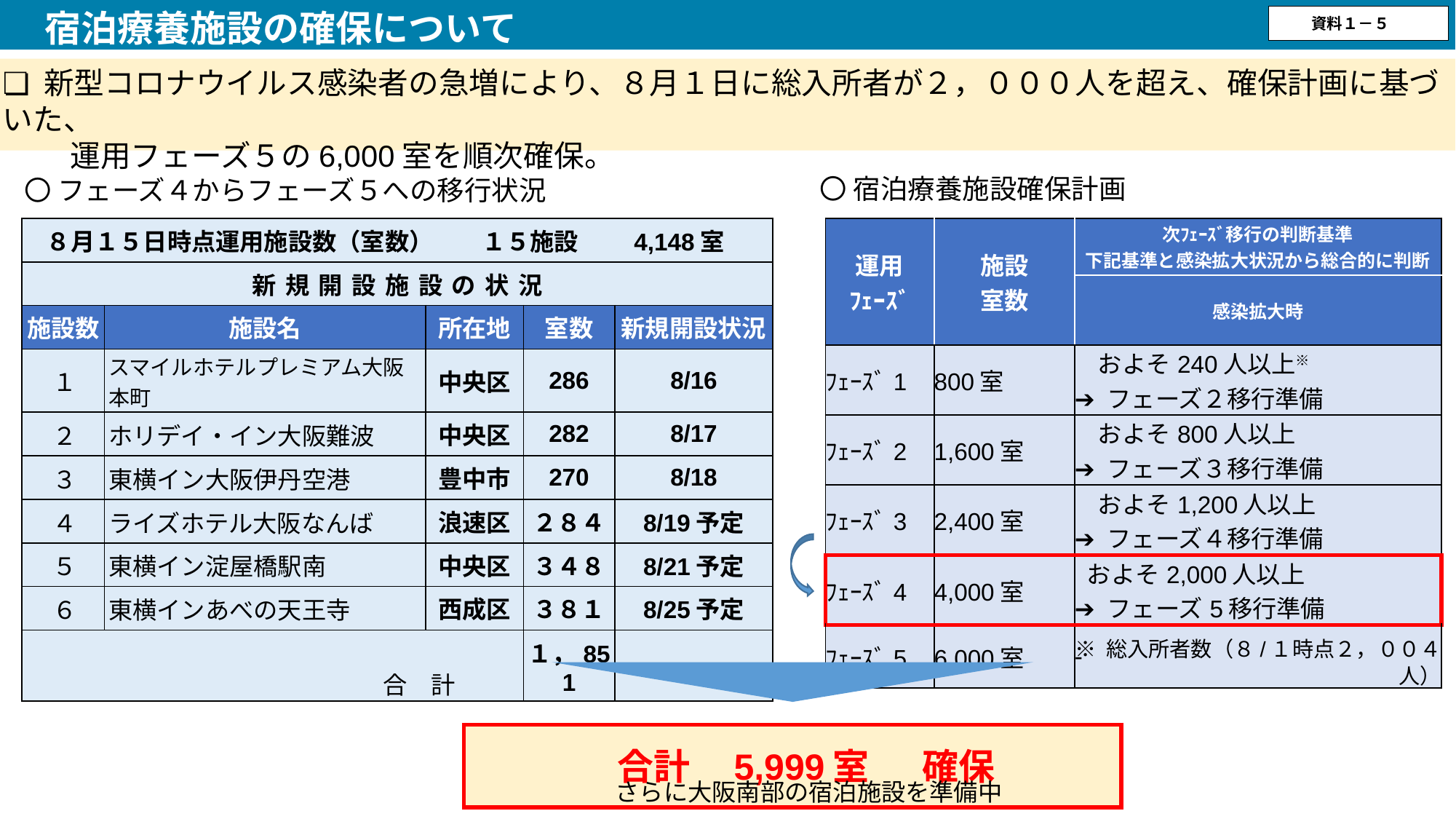

宿泊療養施設の確保について
資料１－５

❏ 新型コロナウイルス感染者の急増により、８月１日に総入所者が２，０００人を超え、確保計画に基づいた、
　　 運用フェーズ５の6,000室を順次確保。

　〇 宿泊療養施設確保計画
　〇 フェーズ４からフェーズ５への移行状況
| ８月１５日時点運用施設数（室数）　　１５施設　　4,148室 |  |  |  |  |
| --- | --- | --- | --- | --- |
| 新規開設施設の状況 |  |  |  |  |
| 施設数 | 施設名 | 所在地 | 室数 | 新規開設状況 |
| １ | スマイルホテルプレミアム大阪本町 | 中央区 | 286 | 8/16 |
| ２ | ホリデイ・イン大阪難波 | 中央区 | 282 | 8/17 |
| ３ | 東横イン大阪伊丹空港 | 豊中市 | 270 | 8/18 |
| ４ | ライズホテル大阪なんば | 浪速区 | ２８４ | 8/19予定 |
| ５ | 東横イン淀屋橋駅南 | 中央区 | ３４８ | 8/21予定 |
| ６ | 東横インあべの天王寺 | 西成区 | ３８１ | 8/25予定 |
| 合　計 |  |  | １，851 |  |
| 運用 ﾌｪｰｽﾞ | 施設 室数 | 次ﾌｪｰｽﾞ移行の判断基準 下記基準と感染拡大状況から総合的に判断 |
| --- | --- | --- |
|  |  | 感染拡大時 |
| ﾌｪｰｽﾞ1 | 800室 | およそ240人以上※ ➔ フェーズ２移行準備 |
| ﾌｪｰｽﾞ2 | 1,600室 | およそ800人以上 ➔ フェーズ３移行準備 |
| ﾌｪｰｽﾞ3 | 2,400室 | およそ1,200人以上 ➔ フェーズ４移行準備 |
| ﾌｪｰｽﾞ4 | 4,000室 | およそ2,000人以上 ➔ フェーズ5移行準備 |
| ﾌｪｰｽﾞ5 | 6,000室 | - |

※ 総入所者数（８/１時点２，００４人）

| 合計 5,999室 　確保 |
| --- |
さらに大阪南部の宿泊施設を準備中